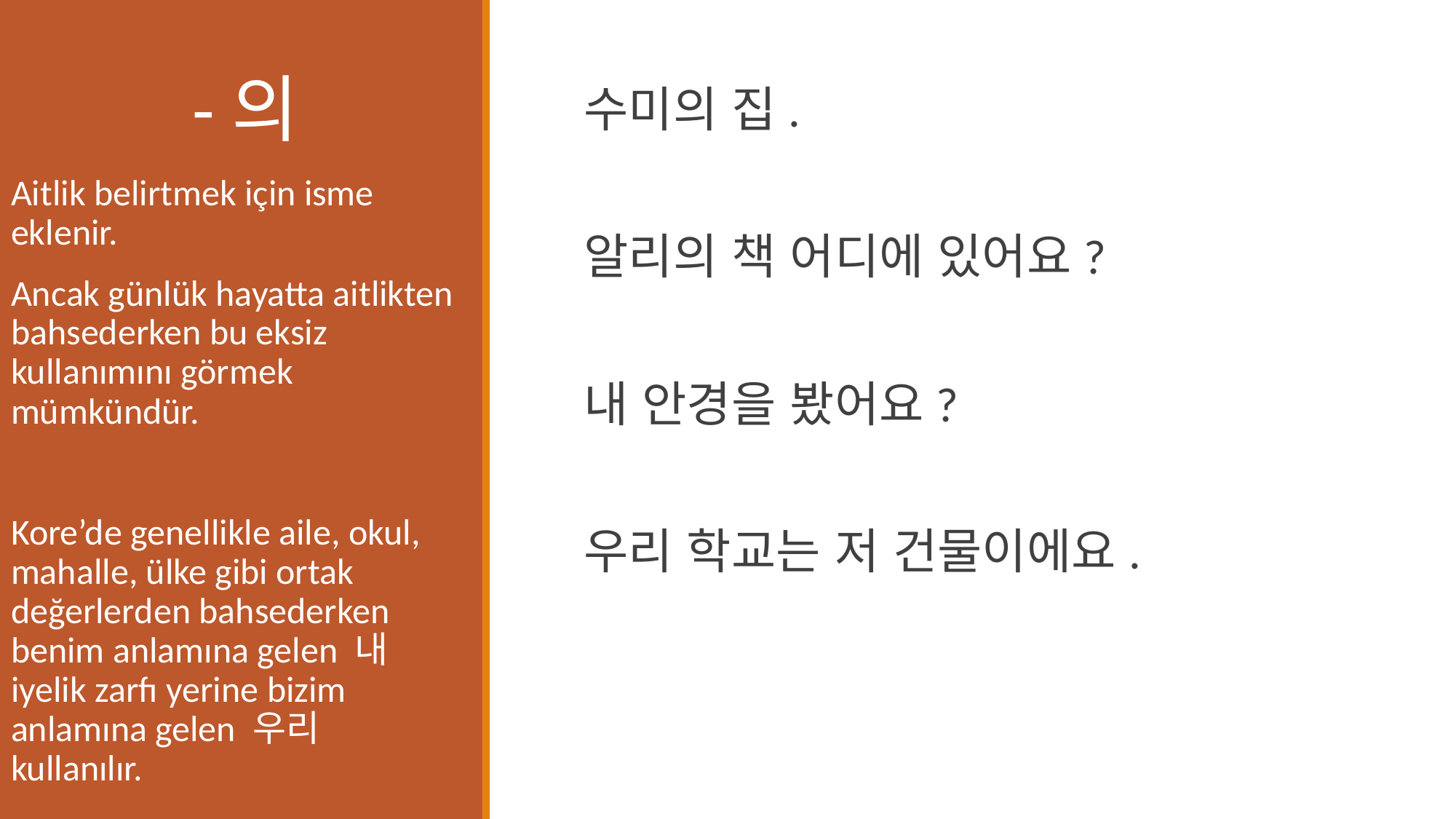

수미의 집.

알리의 책 어디에 있어요?

내 안경을 봤어요?

우리 학교는 저 건물이에요.

# -의
Aitlik belirtmek için isme eklenir.
Ancak günlük hayatta aitlikten bahsederken bu eksiz kullanımını görmek mümkündür.

Kore’de genellikle aile, okul, mahalle, ülke gibi ortak değerlerden bahsederken benim anlamına gelen 내 iyelik zarfı yerine bizim anlamına gelen 우리 kullanılır.